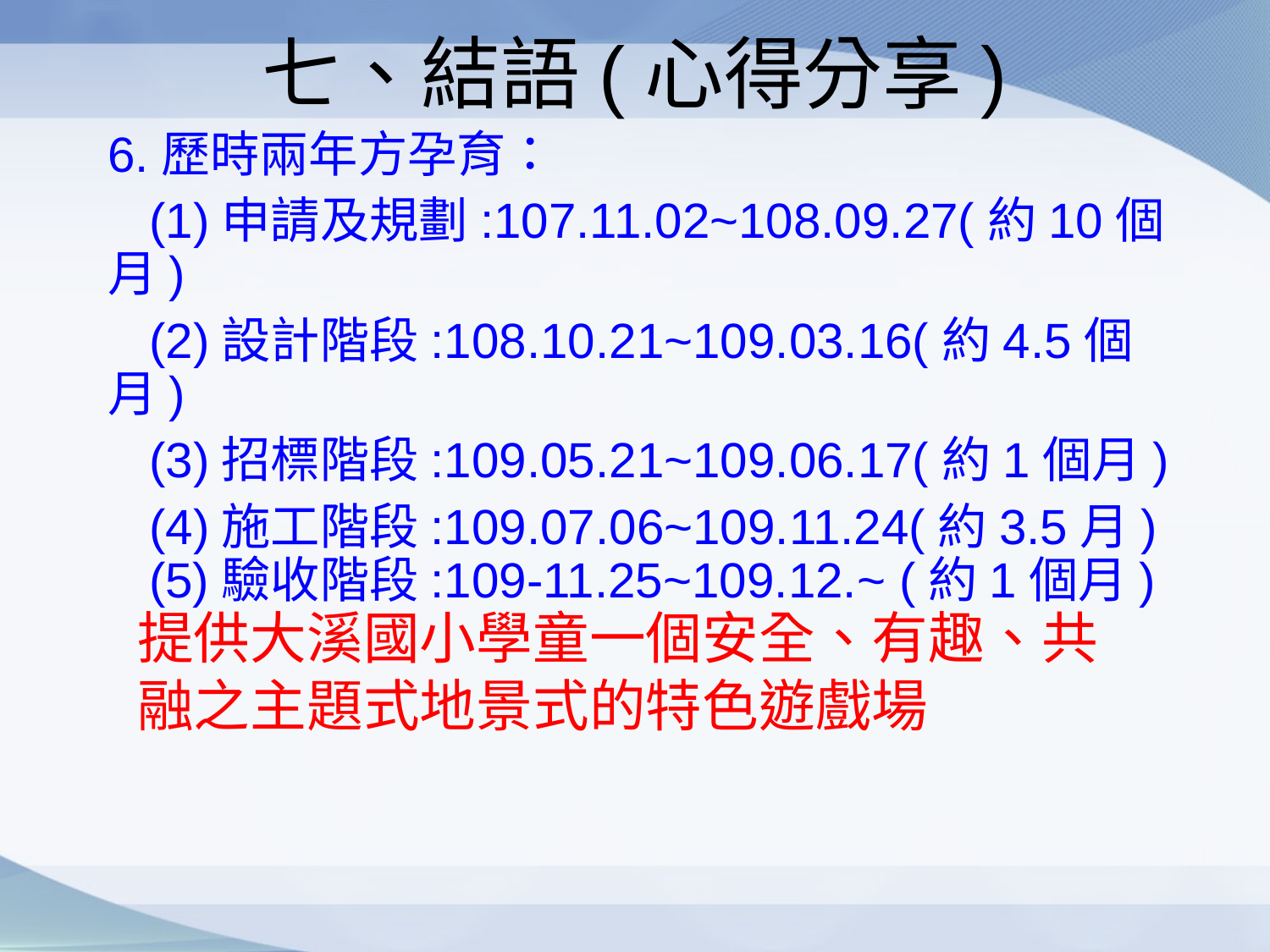

# 七、結語(心得分享)
6.歷時兩年方孕育：
   (1)申請及規劃:107.11.02~108.09.27(約10個月)
   (2)設計階段:108.10.21~109.03.16(約4.5個月)
   (3)招標階段:109.05.21~109.06.17(約1個月)
   (4)施工階段:109.07.06~109.11.24(約3.5月)
   (5)驗收階段:109-11.25~109.12.~ (約1個月)
提供大溪國小學童一個安全、有趣、共融之主題式地景式的特色遊戲場